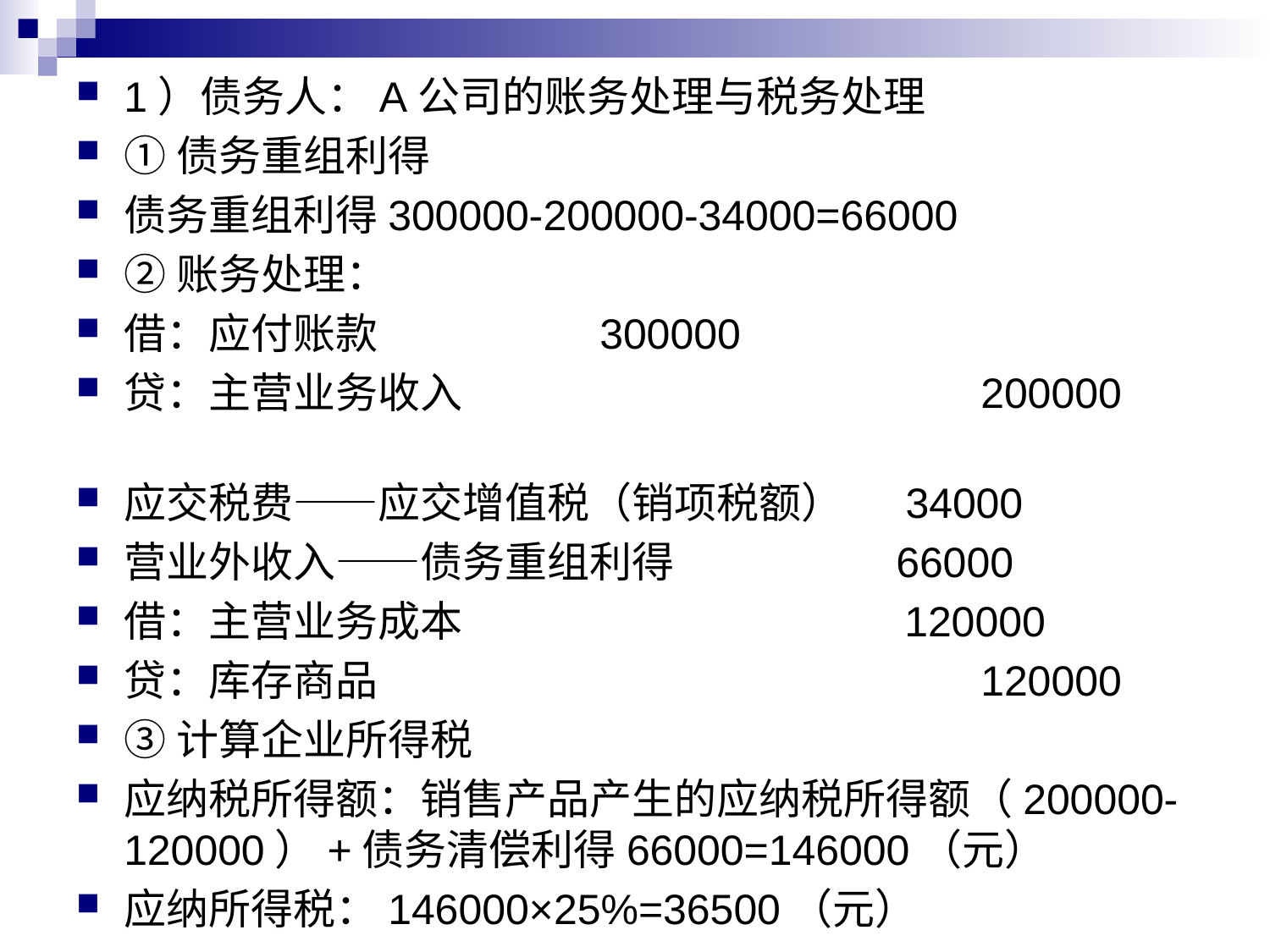

1）债务人：A公司的账务处理与税务处理
①债务重组利得
债务重组利得300000-200000-34000=66000
②账务处理：
借：应付账款　　　　　300000
贷：主营业务收入　　　　　　　　　　　　200000
应交税费——应交增值税（销项税额）　 34000
营业外收入——债务重组利得　　　　　66000
借：主营业务成本　　　                                120000
贷：库存商品　　　　　　　　　　　　　　120000
③计算企业所得税
应纳税所得额：销售产品产生的应纳税所得额（200000-120000）+债务清偿利得66000=146000（元）
应纳所得税：146000×25%=36500（元）